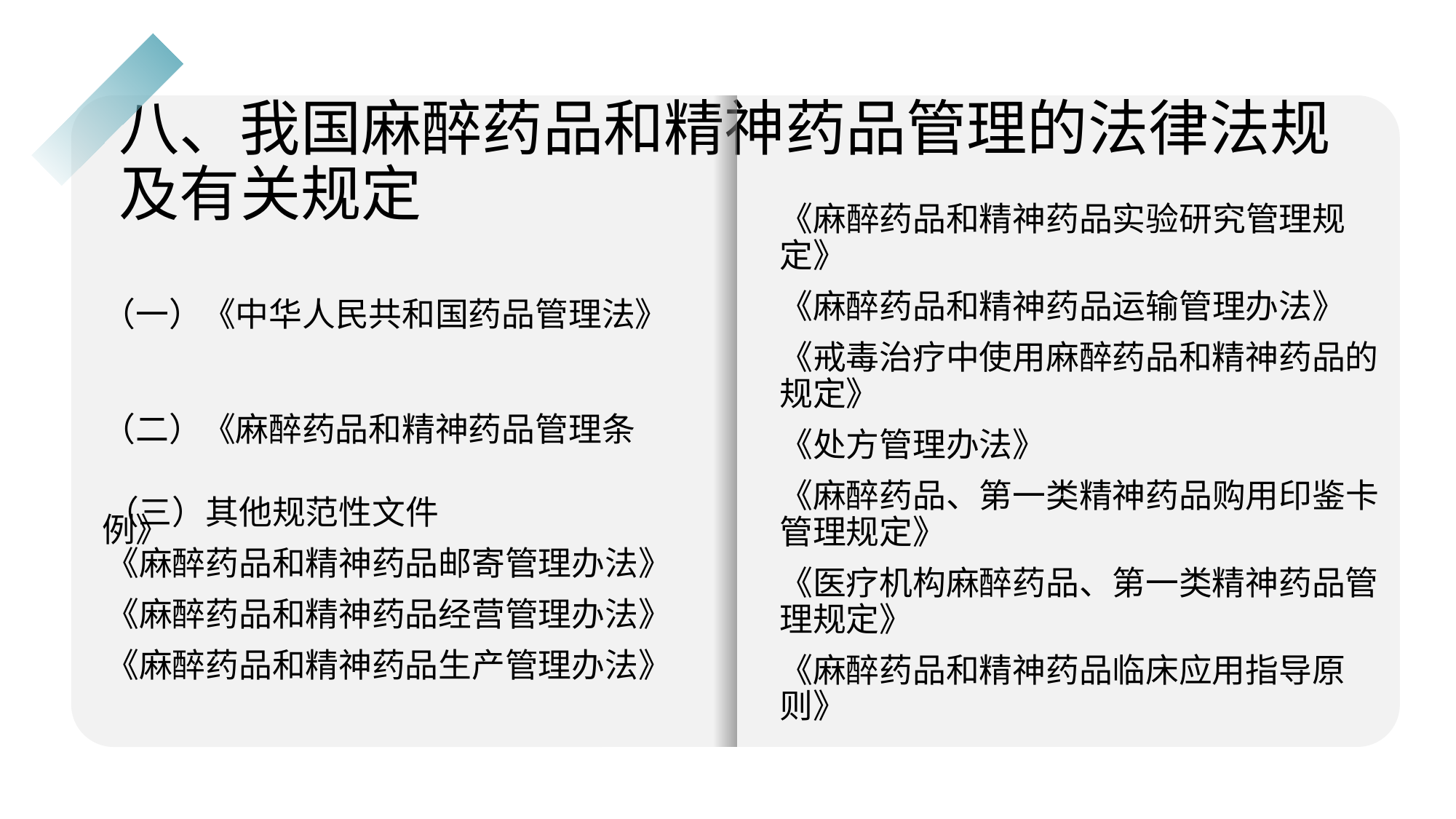

# 八、我国麻醉药品和精神药品管理的法律法规 及有关规定
《麻醉药品和精神药品实验研究管理规定》
《麻醉药品和精神药品运输管理办法》
《戒毒治疗中使用麻醉药品和精神药品的规定》
《处方管理办法》
《麻醉药品、第一类精神药品购用印鉴卡管理规定》
《医疗机构麻醉药品、第一类精神药品管理规定》
《麻醉药品和精神药品临床应用指导原则》

（一）《中华人民共和国药品管理法》
（二）《麻醉药品和精神药品管理条例》
（三）其他规范性文件
《麻醉药品和精神药品邮寄管理办法》
《麻醉药品和精神药品经营管理办法》
《麻醉药品和精神药品生产管理办法》
行业PPT模板http://www.1ppt.com/hangye/